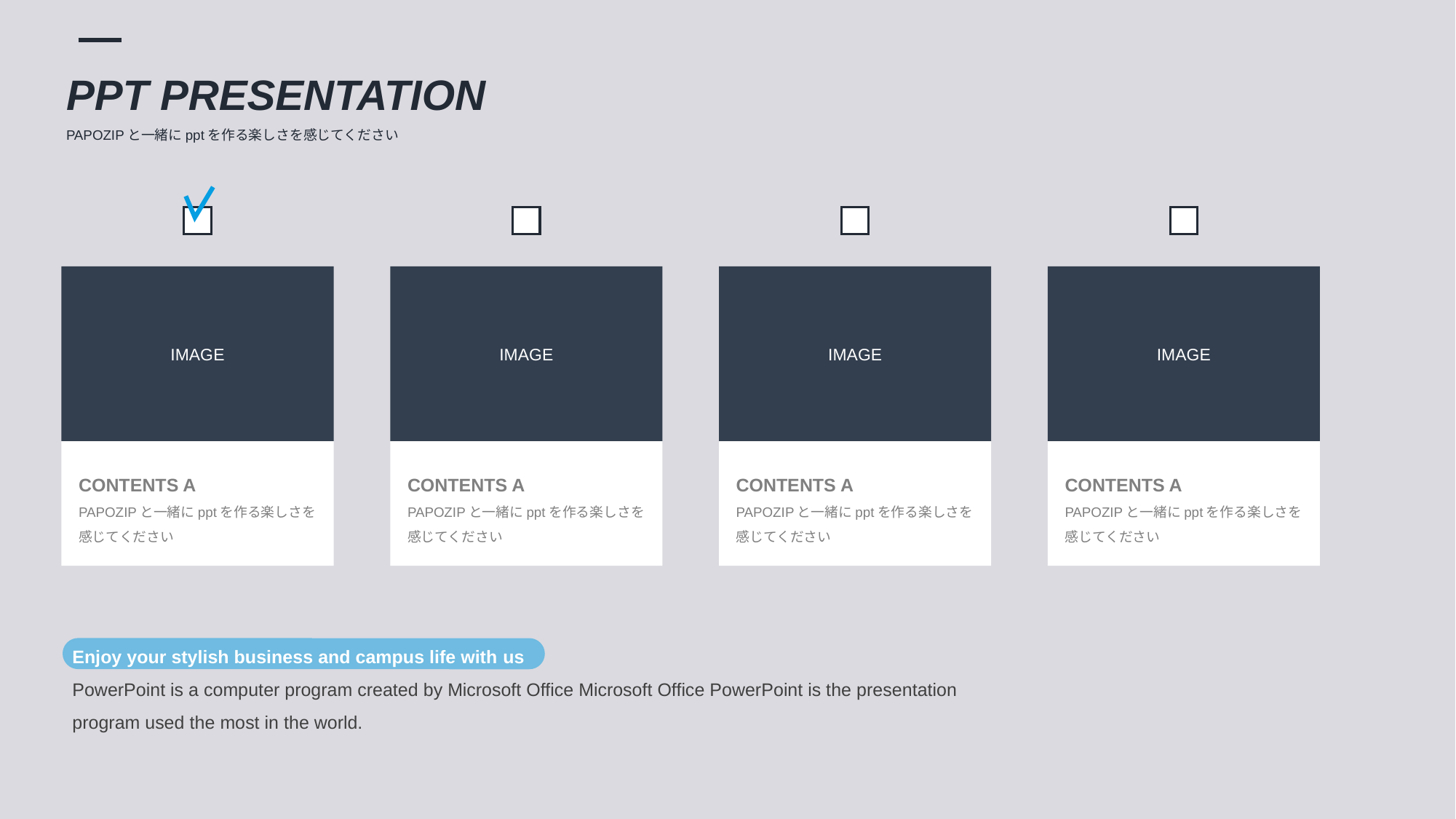

PPT PRESENTATION
PAPOZIPと一緒にpptを作る楽しさを感じてください

IMAGE
IMAGE
IMAGE
IMAGE
CONTENTS A
PAPOZIPと一緒にpptを作る楽しさを感じてください
CONTENTS A
PAPOZIPと一緒にpptを作る楽しさを感じてください
CONTENTS A
PAPOZIPと一緒にpptを作る楽しさを感じてください
CONTENTS A
PAPOZIPと一緒にpptを作る楽しさを感じてください
Enjoy your stylish business and campus life with us
PowerPoint is a computer program created by Microsoft Office Microsoft Office PowerPoint is the presentation program used the most in the world.